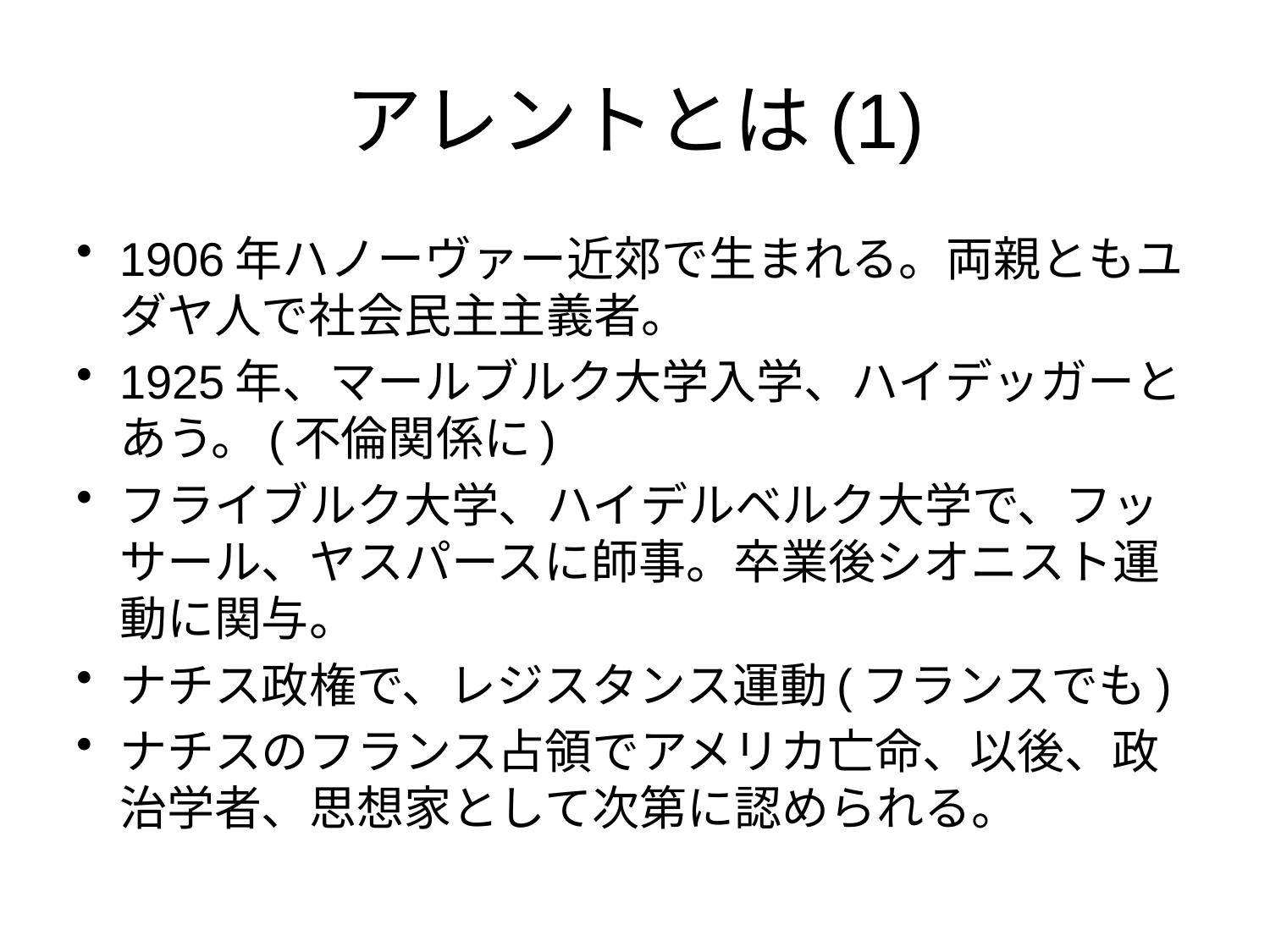

# アレントとは(1)
1906年ハノーヴァー近郊で生まれる。両親ともユダヤ人で社会民主主義者。
1925年、マールブルク大学入学、ハイデッガーとあう。(不倫関係に)
フライブルク大学、ハイデルベルク大学で、フッサール、ヤスパースに師事。卒業後シオニスト運動に関与。
ナチス政権で、レジスタンス運動(フランスでも)
ナチスのフランス占領でアメリカ亡命、以後、政治学者、思想家として次第に認められる。